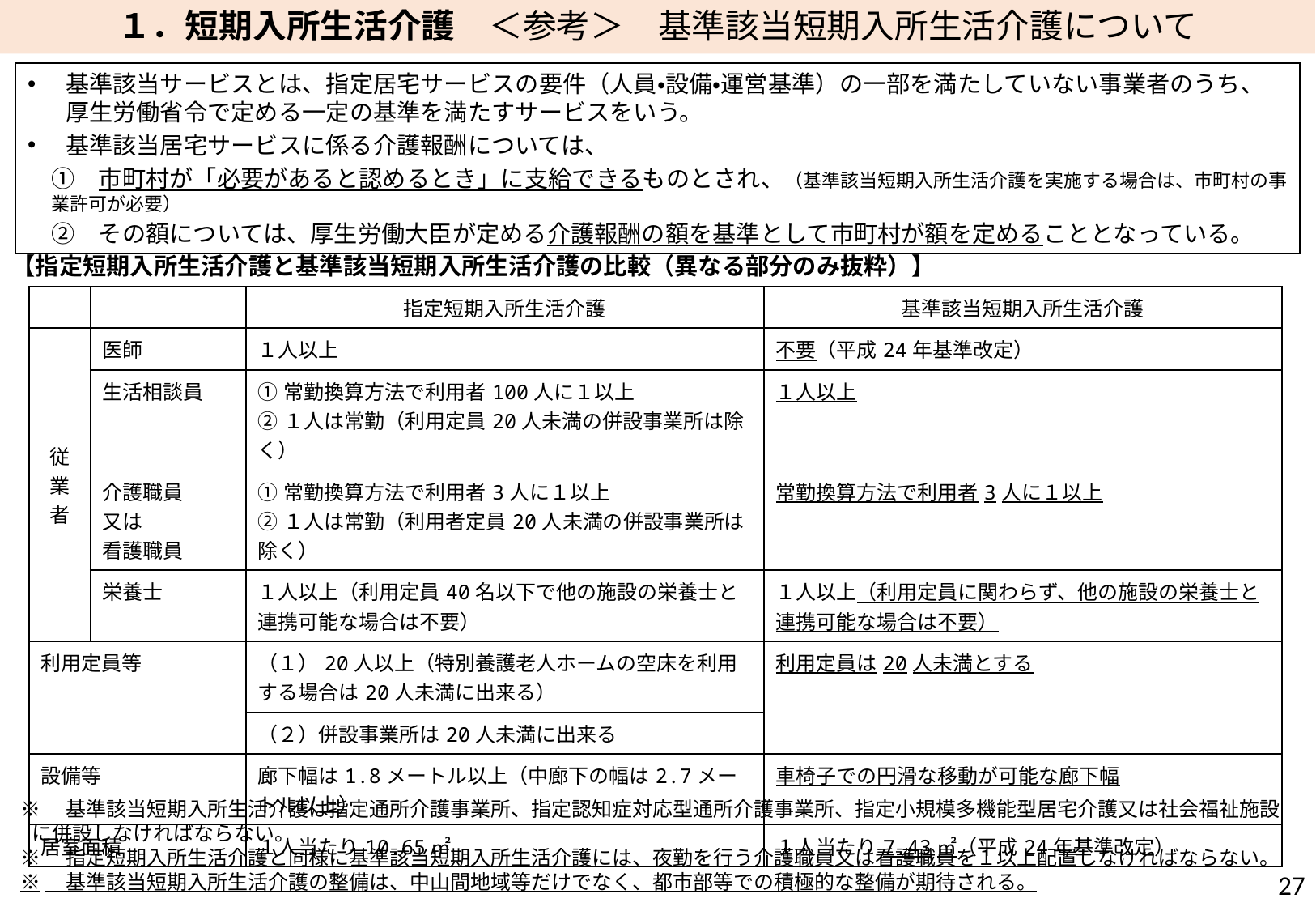

１．短期入所生活介護　＜参考＞　基準該当短期入所生活介護について
基準該当サービスとは、指定居宅サービスの要件（人員・設備・運営基準）の一部を満たしていない事業者のうち、厚生労働省令で定める一定の基準を満たすサービスをいう。
基準該当居宅サービスに係る介護報酬については、
　①　市町村が「必要があると認めるとき」に支給できるものとされ、（基準該当短期入所生活介護を実施する場合は、市町村の事業許可が必要）
　②　その額については、厚生労働大臣が定める介護報酬の額を基準として市町村が額を定めることとなっている。
【指定短期入所生活介護と基準該当短期入所生活介護の比較（異なる部分のみ抜粋）】
|  |  | 指定短期入所生活介護 | 基準該当短期入所生活介護 |
| --- | --- | --- | --- |
| 従業者 | 医師 | １人以上 | 不要（平成24年基準改定） |
|  | 生活相談員 | ①常勤換算方法で利用者100人に１以上 ②１人は常勤（利用定員20人未満の併設事業所は除く） | １人以上 |
|  | 介護職員 又は 看護職員 | ①常勤換算方法で利用者3人に１以上 ②１人は常勤（利用者定員20人未満の併設事業所は除く） | 常勤換算方法で利用者3人に１以上 |
|  | 栄養士 | １人以上（利用定員40名以下で他の施設の栄養士と連携可能な場合は不要） | １人以上（利用定員に関わらず、他の施設の栄養士と連携可能な場合は不要） |
| 利用定員等 |  | （１）20人以上（特別養護老人ホームの空床を利用する場合は20人未満に出来る） | 利用定員は20人未満とする |
|  |  | （２）併設事業所は20人未満に出来る |  |
| 設備等 |  | 廊下幅は1.8メートル以上（中廊下の幅は2.7メートル以上） | 車椅子での円滑な移動が可能な廊下幅 |
| 居室面積 |  | １人当たり10.65㎡ | １人当たり7.43㎡（平成24年基準改定） |
※　基準該当短期入所生活介護は指定通所介護事業所、指定認知症対応型通所介護事業所、指定小規模多機能型居宅介護又は社会福祉施設に併設しなければならない。
※　指定短期入所生活介護と同様に基準該当短期入所生活介護には、夜勤を行う介護職員又は看護職員を１以上配置しなければならない。
※　基準該当短期入所生活介護の整備は、中山間地域等だけでなく、都市部等での積極的な整備が期待される。
27